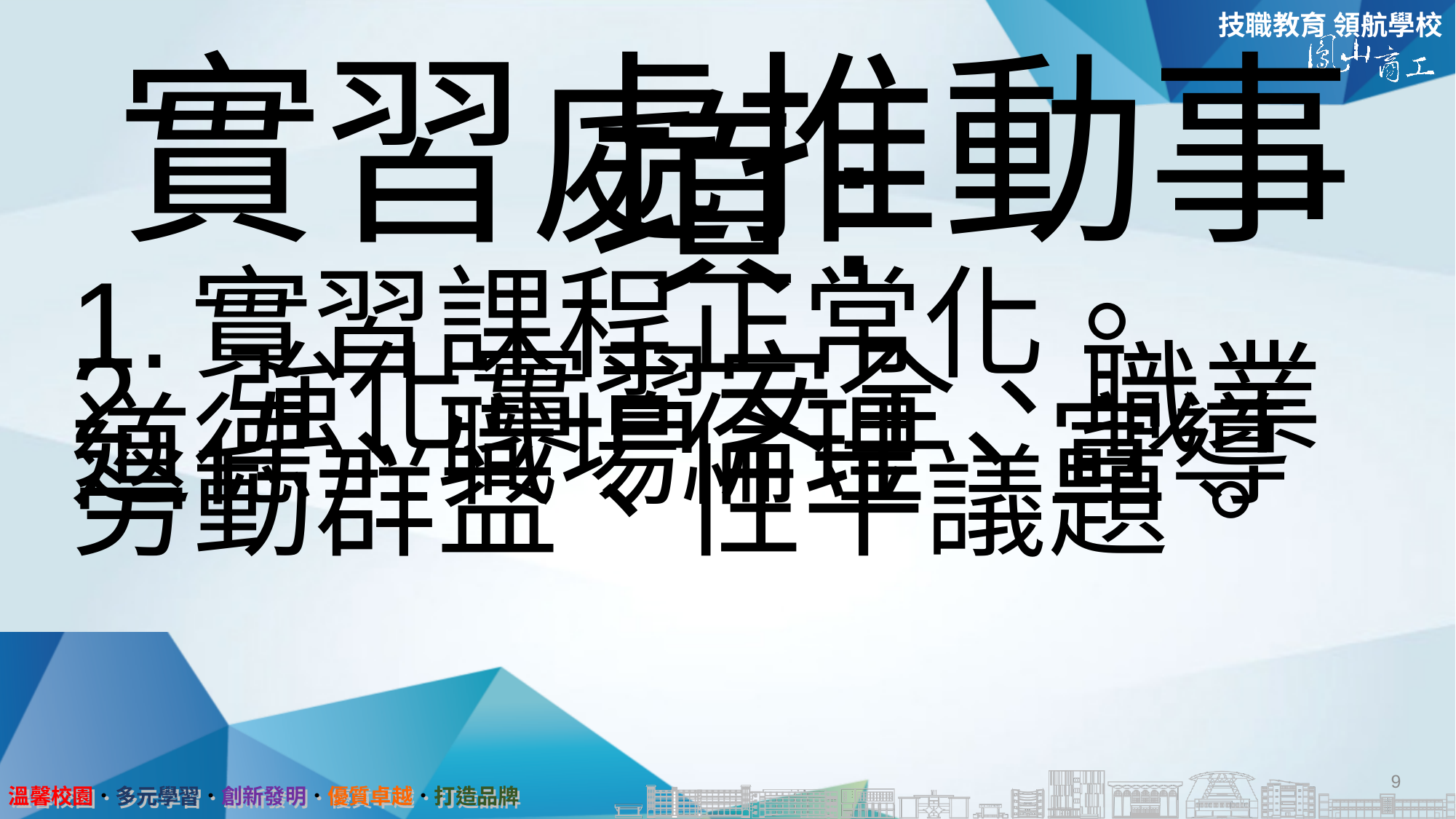

實習處推動事項:
1.實習課程正常化。
2. 強化實習安全、職業道德、職場倫理、宣導勞動群益、性平議題。

9